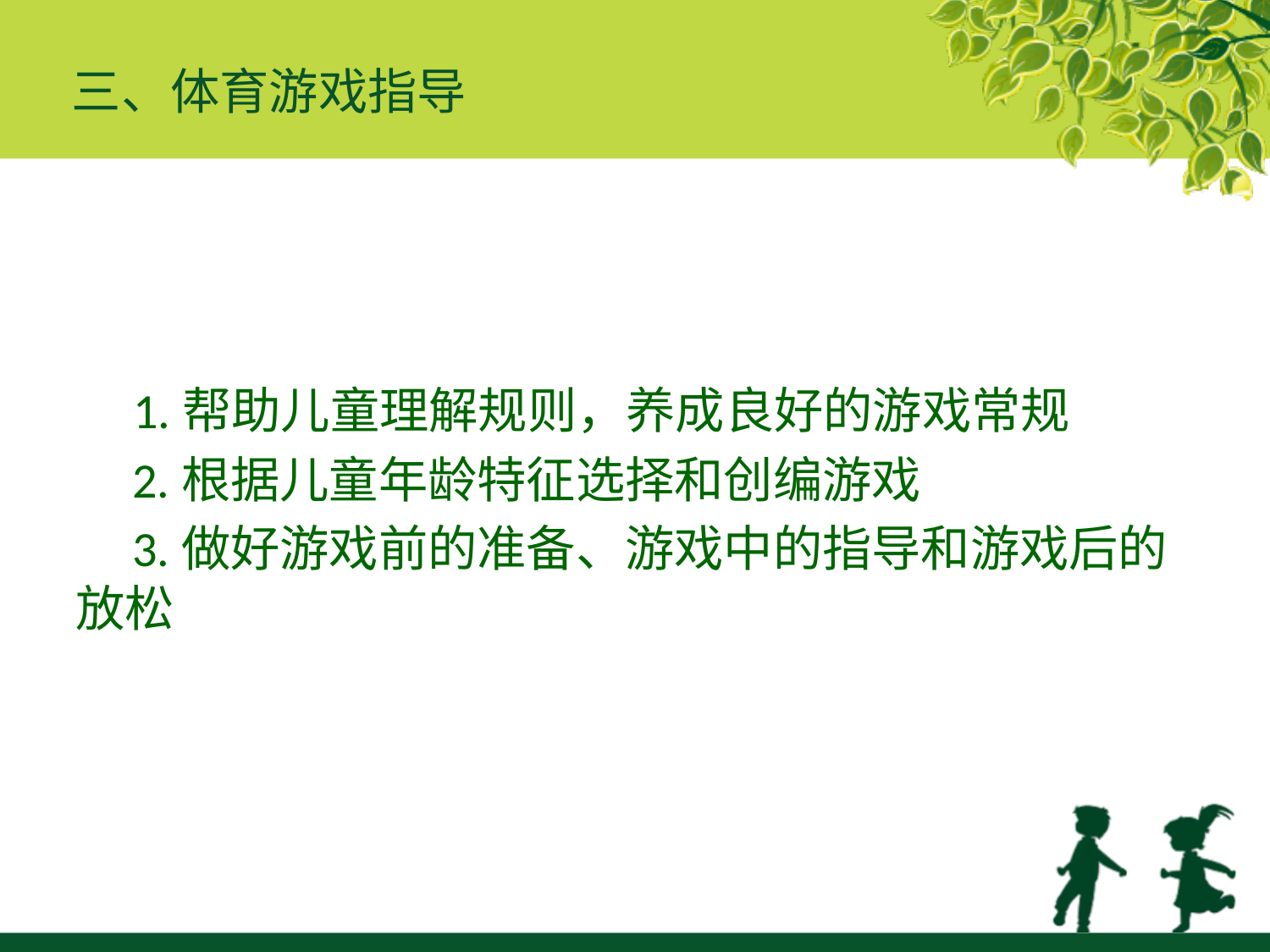

# 三、体育游戏指导

      1.帮助儿童理解规则，养成良好的游戏常规
     2.根据儿童年龄特征选择和创编游戏
     3.做好游戏前的准备、游戏中的指导和游戏后的放松